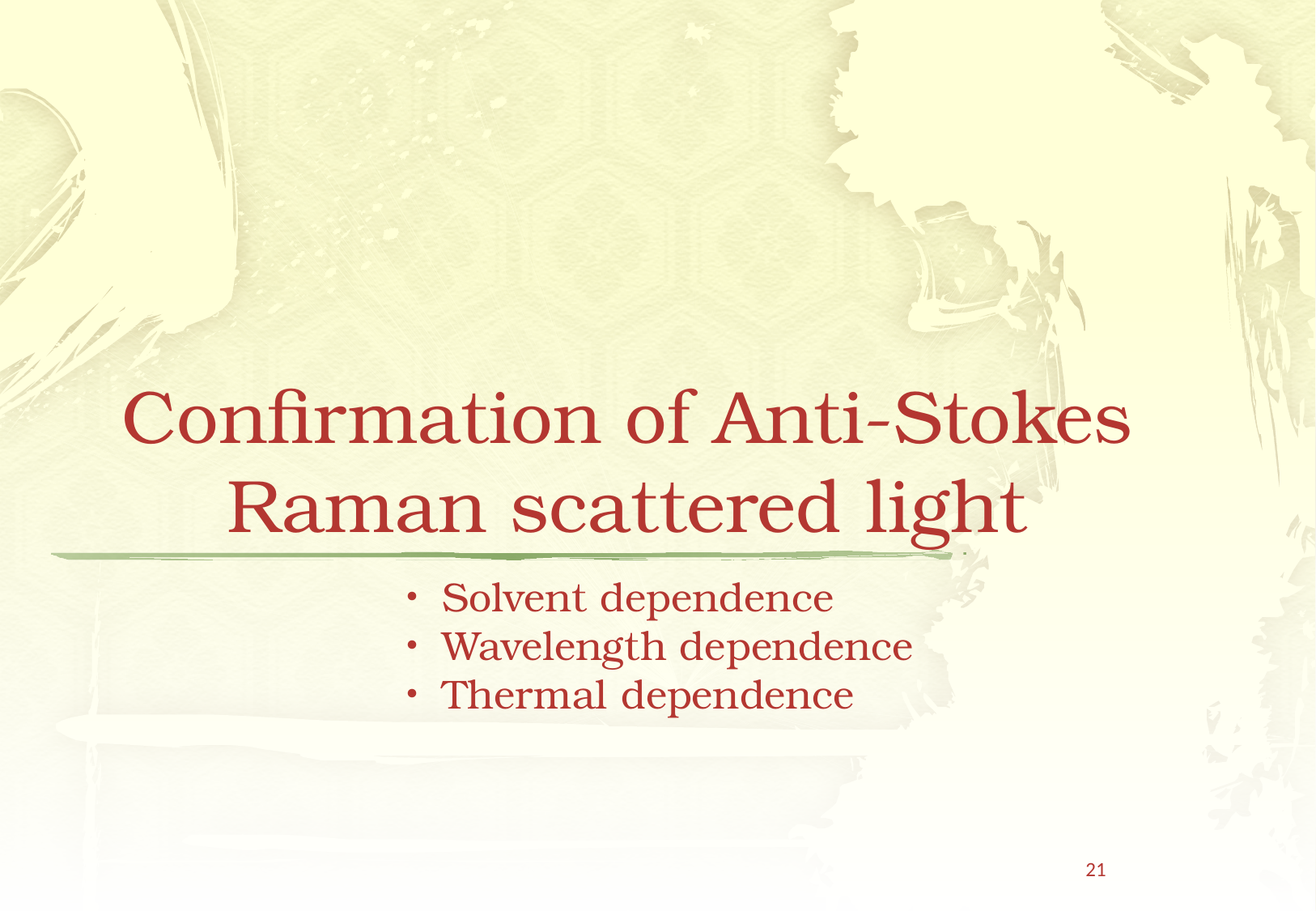

Confirmation of Anti-Stokes Raman scattered light
# ・Solvent dependence ・Wavelength dependence ・Thermal dependence
21